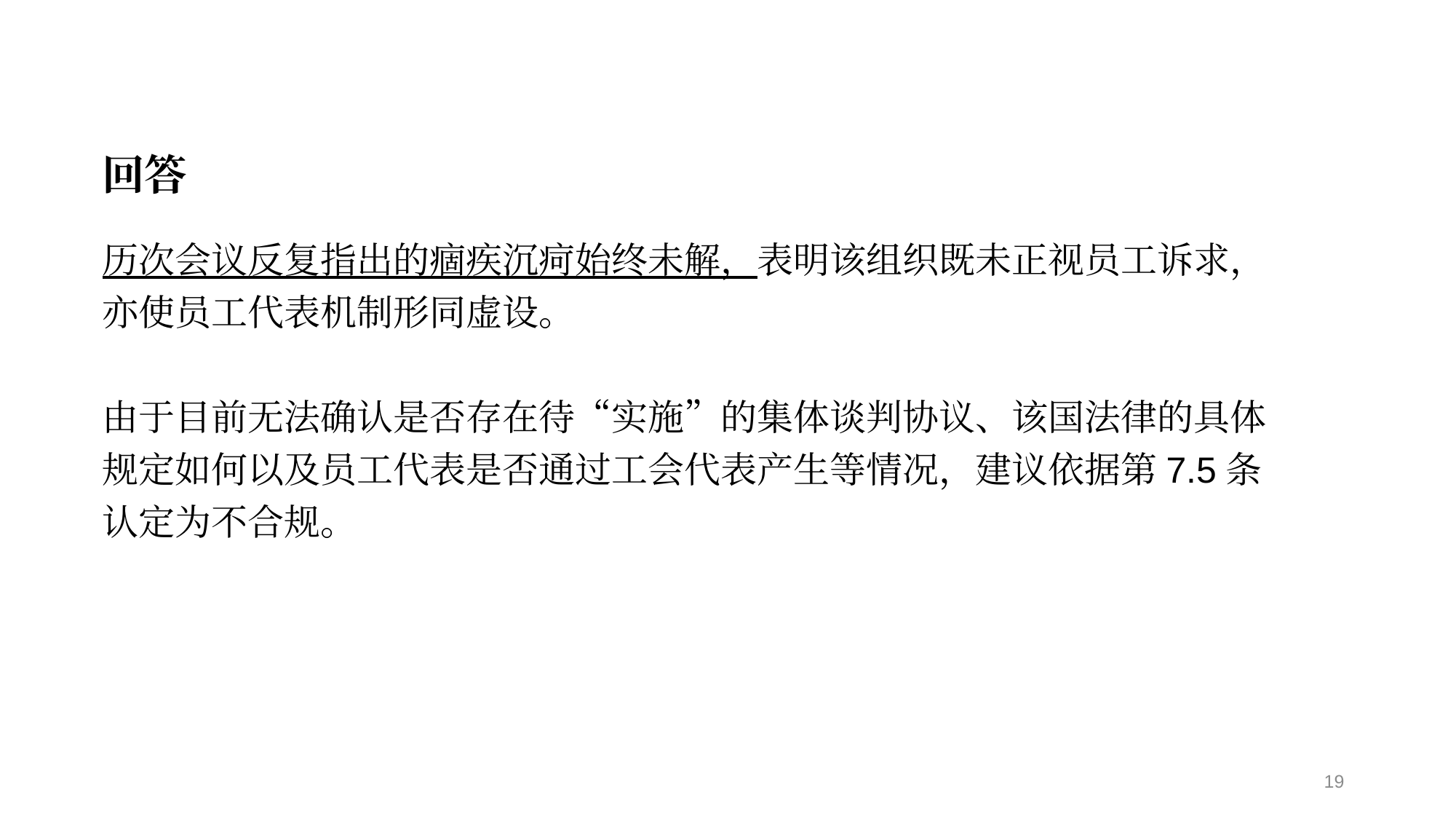

回答
历次会议反复指出的痼疾沉疴始终未解，表明该组织既未正视员工诉求，亦使员工代表机制形同虚设。
由于目前无法确认是否存在待“实施”的集体谈判协议、该国法律的具体规定如何以及员工代表是否通过工会代表产生等情况，建议依据第7.5条认定为不合规。
19